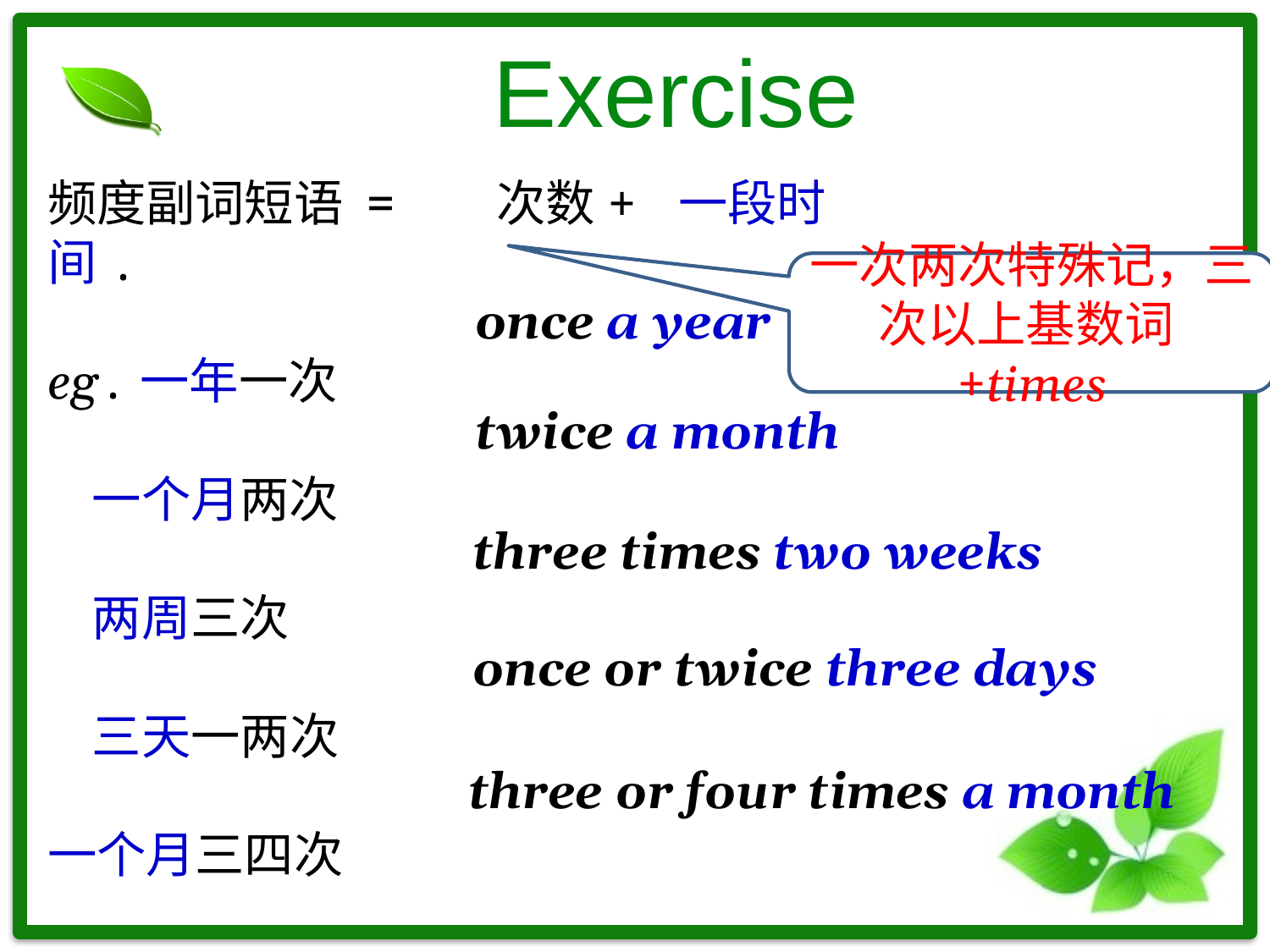

# Exercise
频度副词短语 =   次数+ 一段时间.

eg.一年一次

   一个月两次

   两周三次

   三天一两次

一个月三四次

一次两次特殊记，三次以上基数词+times
 once a year
 twice a month
three times two weeks
once or twice three days
three or four times a month